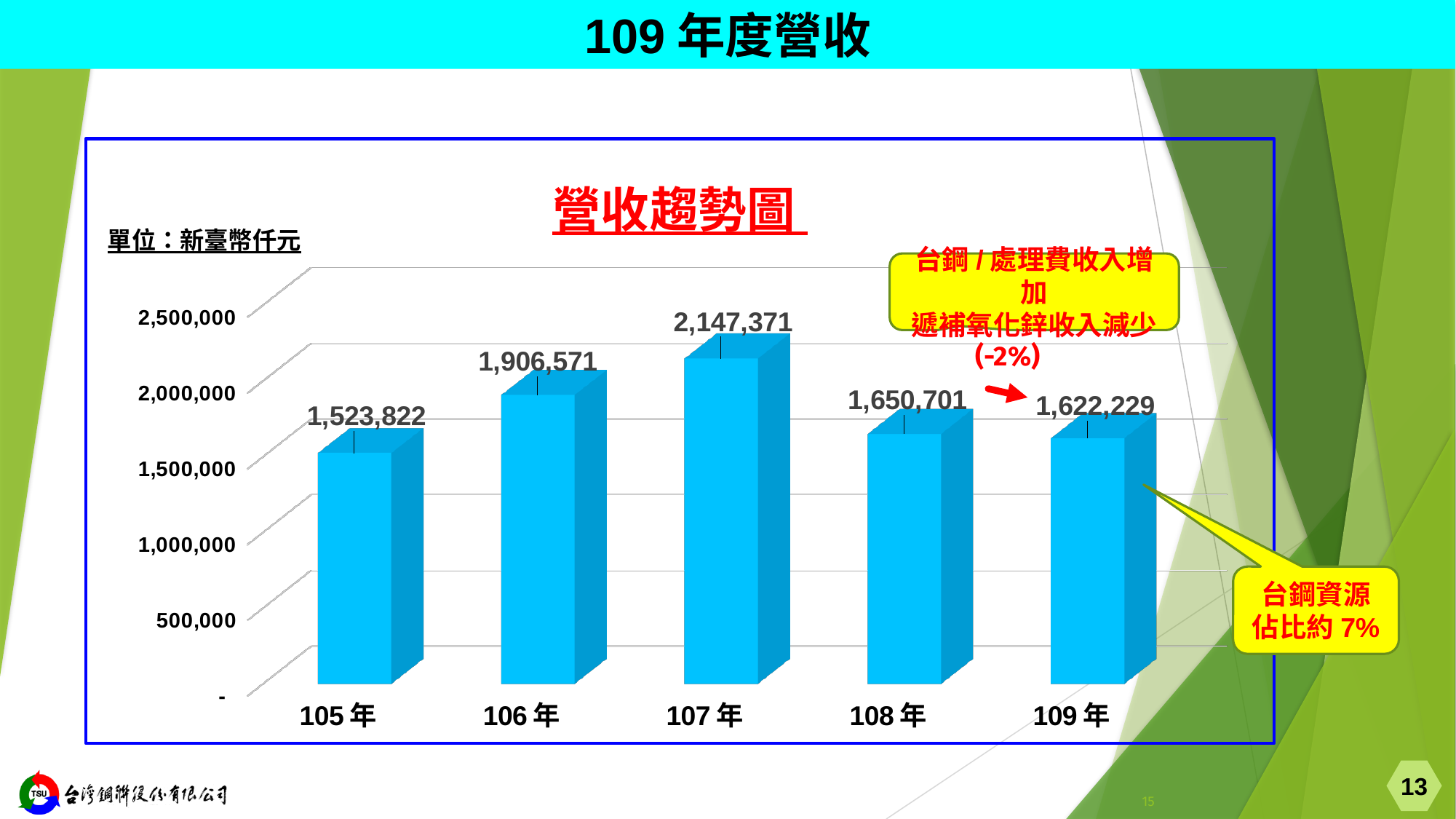

109年度營收

[unsupported chart]

單位：新臺幣仟元
台鋼/處理費收入增加
遞補氧化鋅收入減少
(-2%)
台鋼資源佔比約7%

13
15